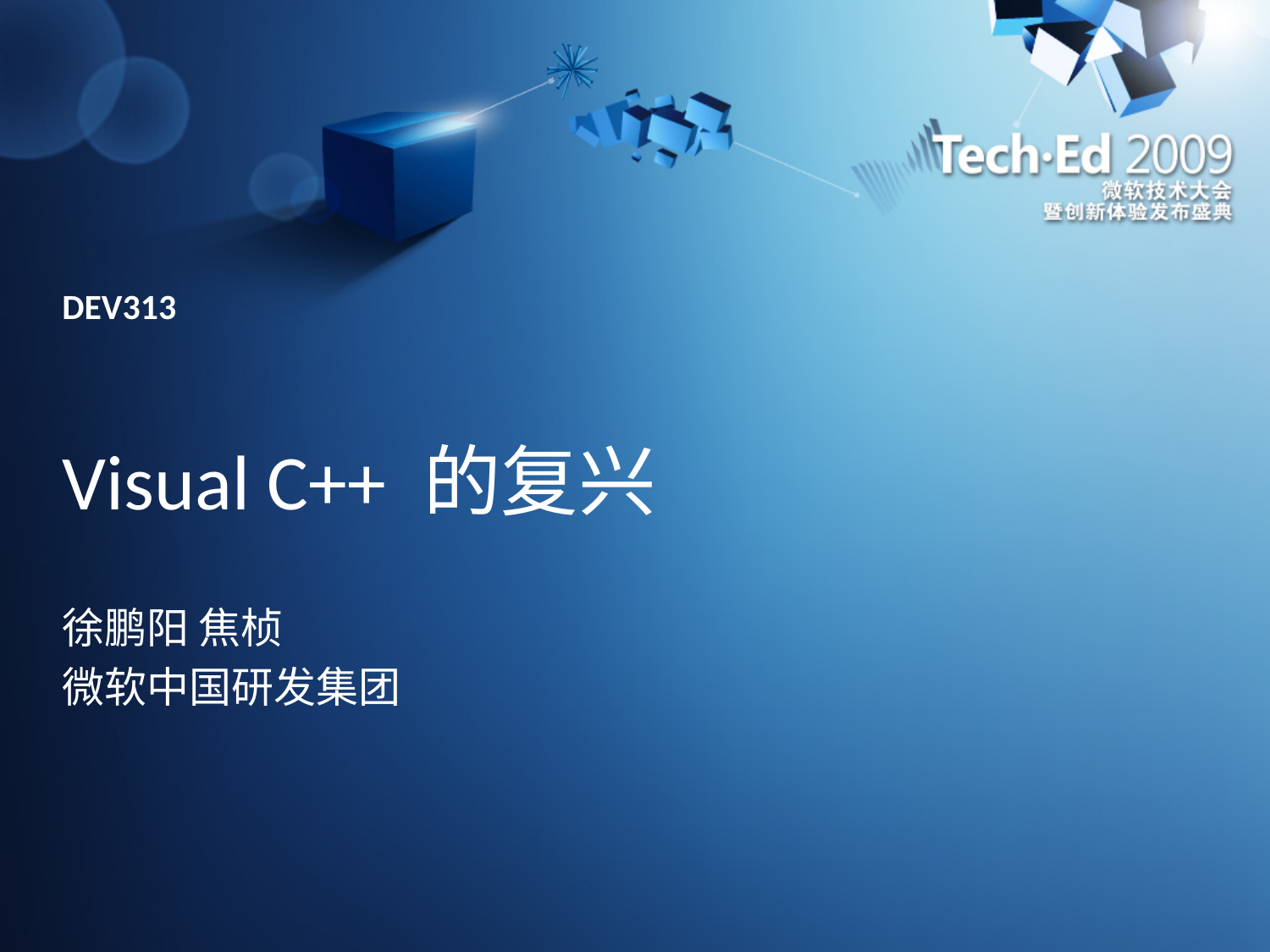

DEV313
# Visual C++ 的复兴
徐鹏阳 焦桢
微软中国研发集团